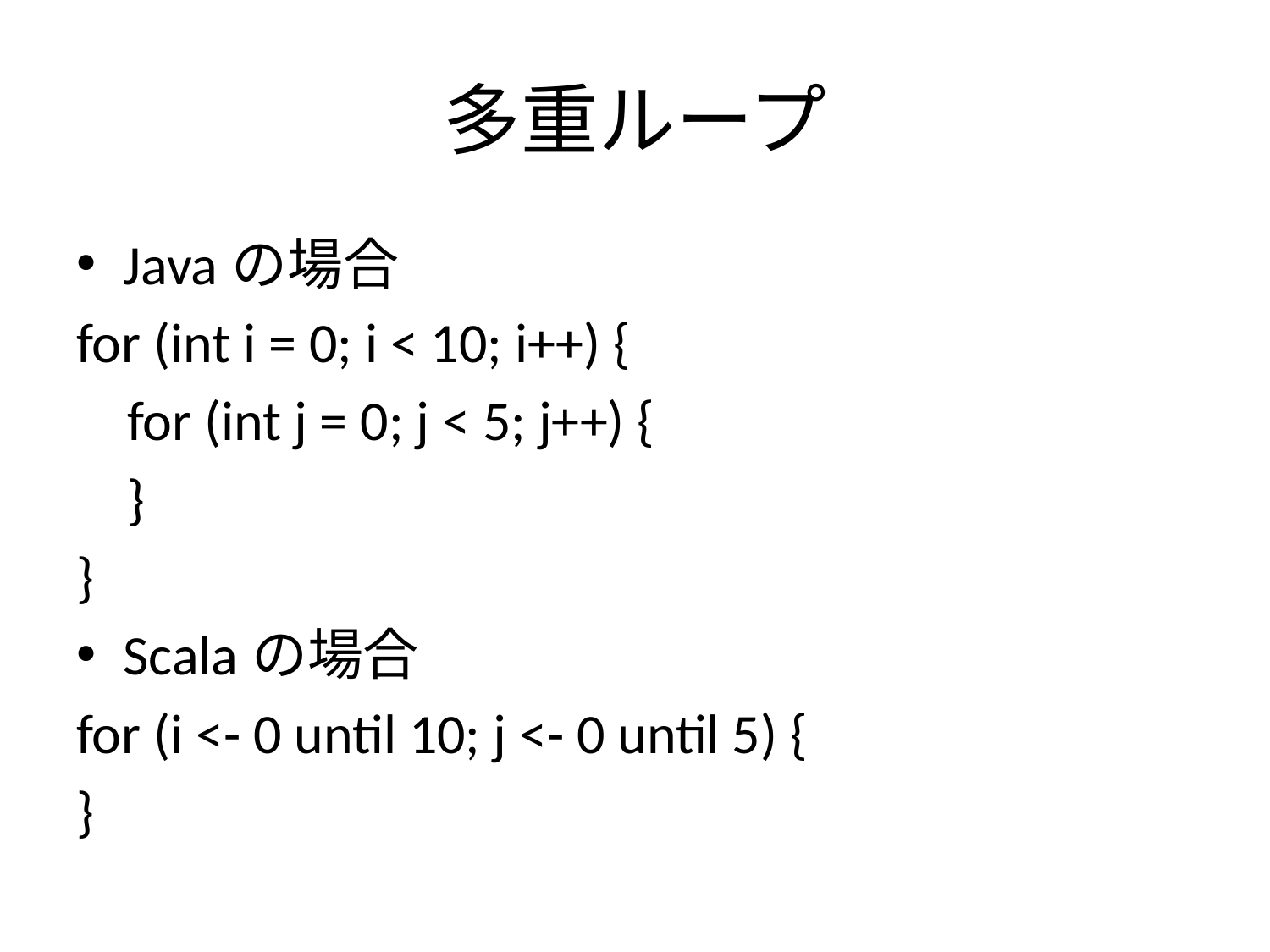

# 多重ループ
Javaの場合
for (int i = 0; i < 10; i++) {
    for (int j = 0; j < 5; j++) {
    }
}
Scalaの場合
for (i <- 0 until 10; j <- 0 until 5) {
}